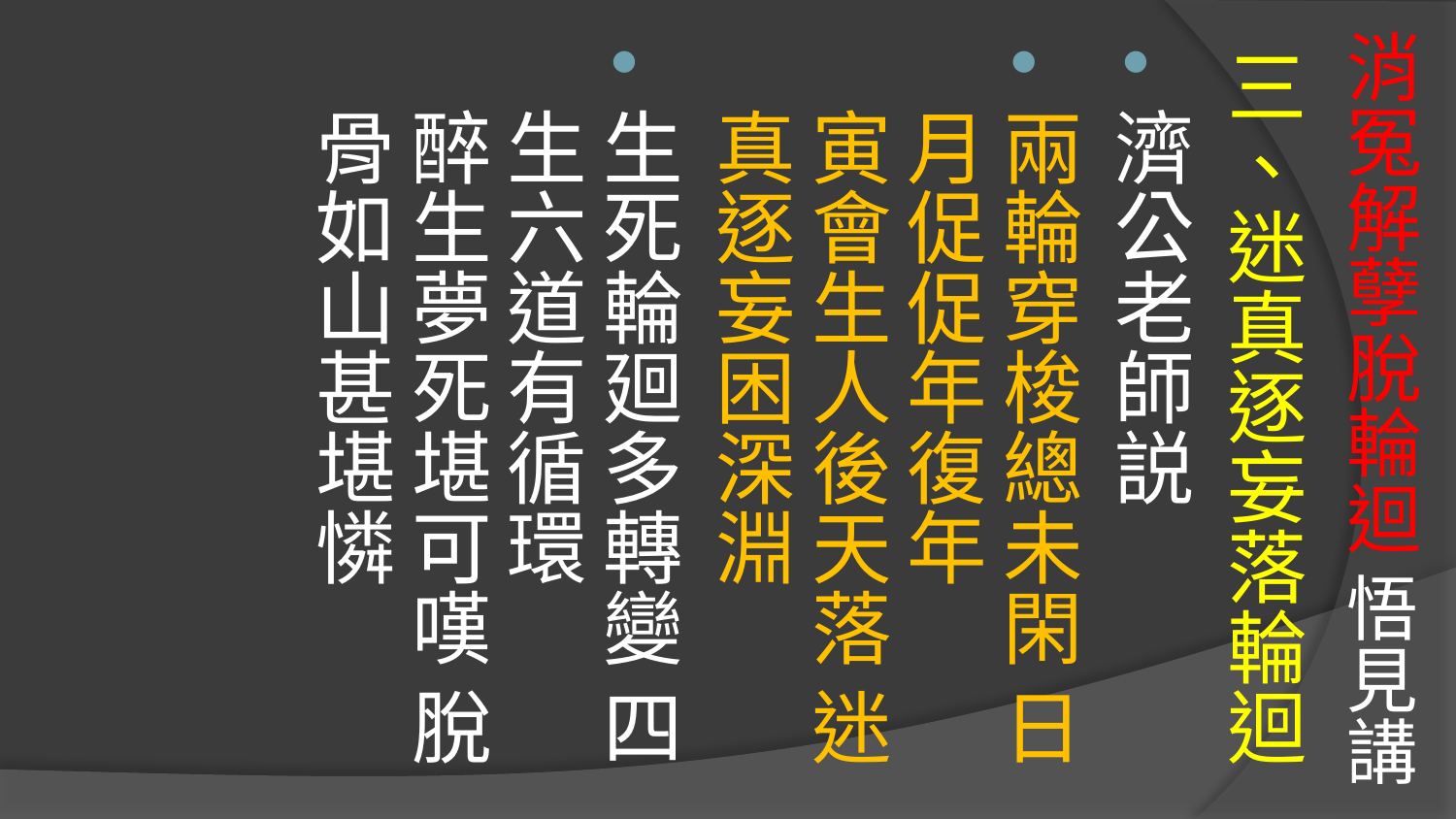

# 消冤解孽脫輪迴 悟見講
三、迷真逐妄落輪迴
濟公老師説
兩輪穿梭總未閑 日月促促年復年
寅會生人後天落 迷真逐妄困深淵
生死輪廻多轉變 四生六道有循環
醉生夢死堪可嘆 脫骨如山甚堪憐